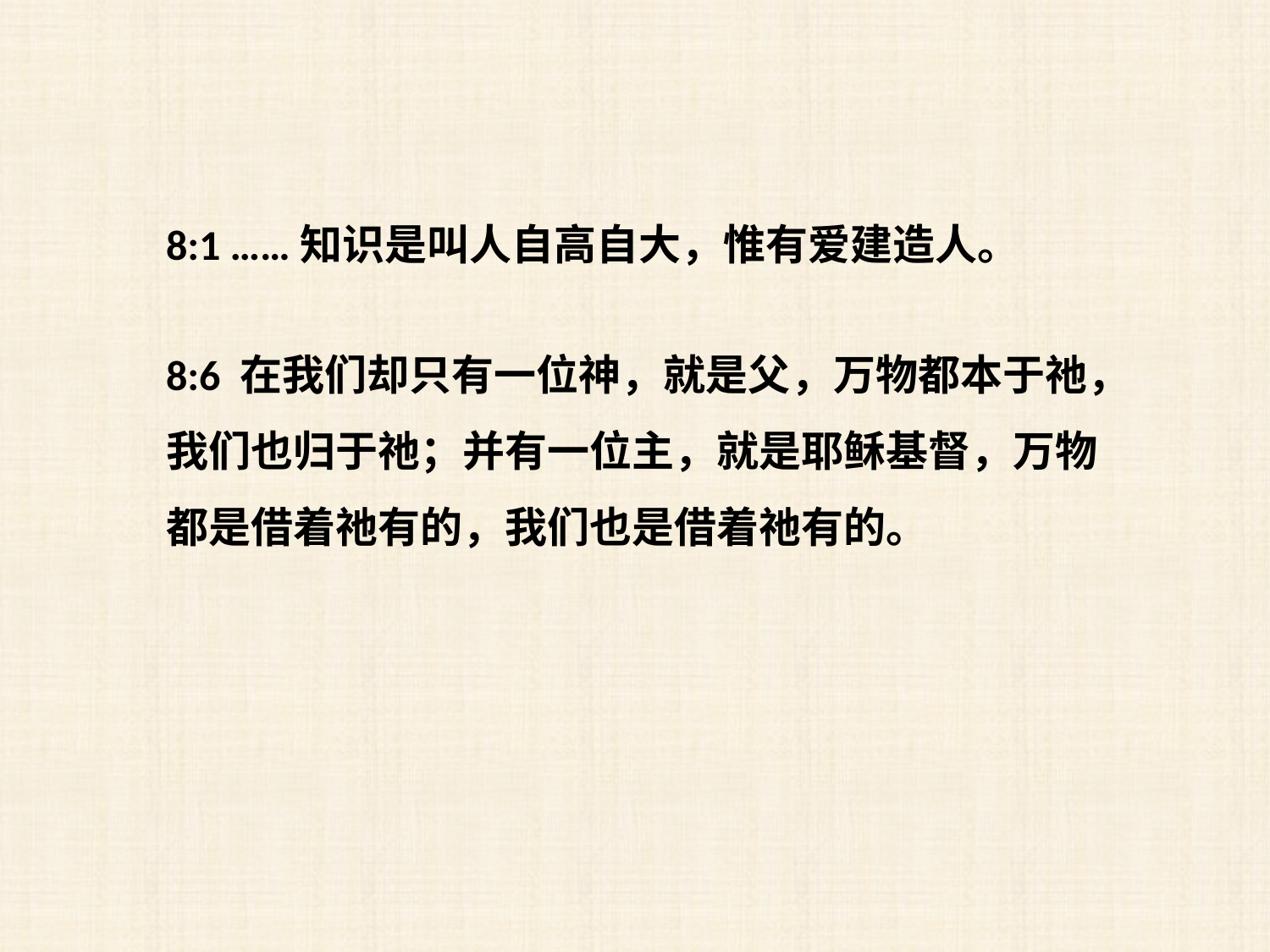

8:1 ……知识是叫人自高自大，惟有爱建造人。
8:6 在我们却只有一位神，就是父，万物都本于祂，我们也归于祂；并有一位主，就是耶稣基督，万物都是借着祂有的，我们也是借着祂有的。